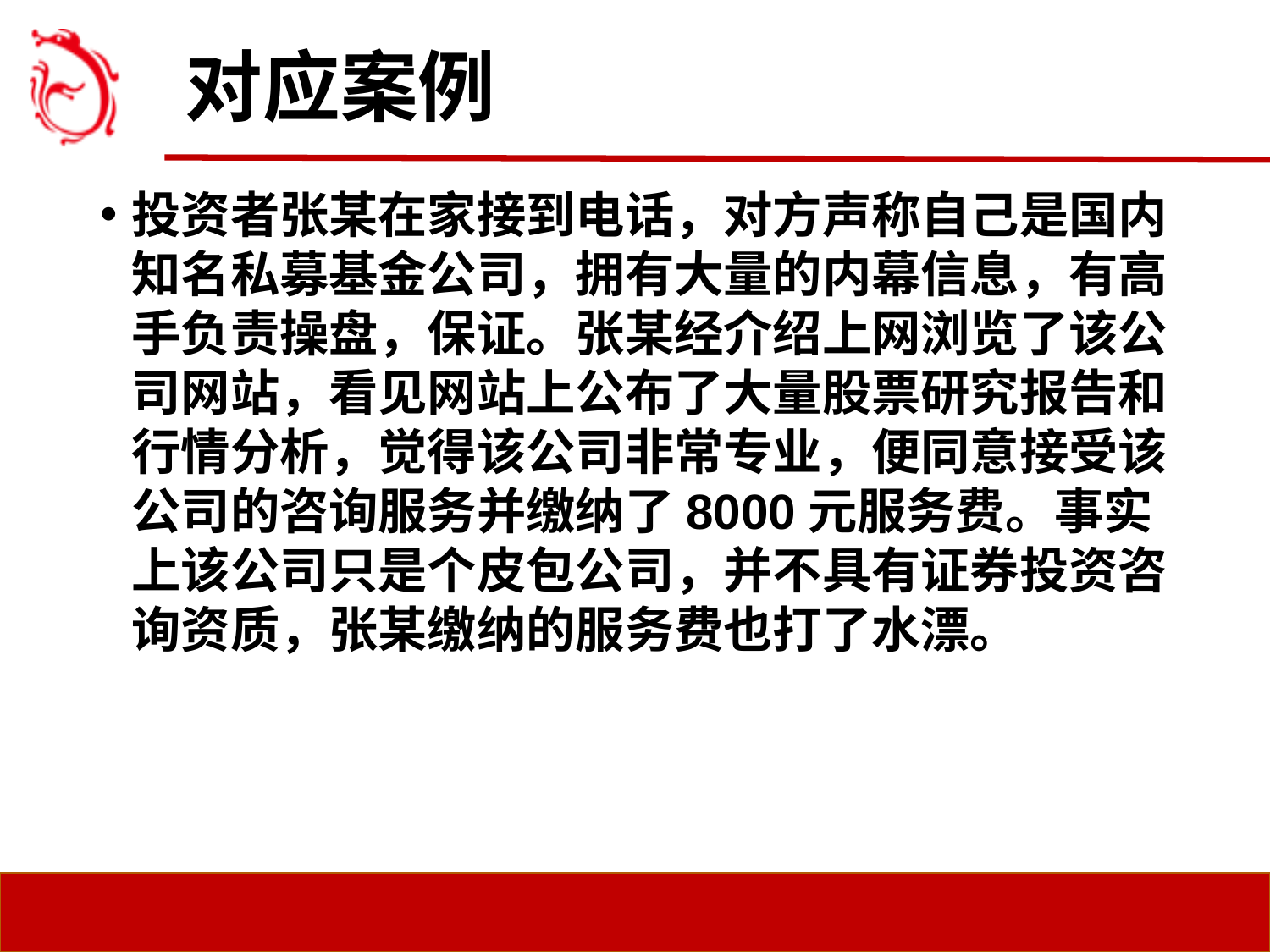

# 对应案例
投资者张某在家接到电话，对方声称自己是国内知名私募基金公司，拥有大量的内幕信息，有高手负责操盘，保证。张某经介绍上网浏览了该公司网站，看见网站上公布了大量股票研究报告和行情分析，觉得该公司非常专业，便同意接受该公司的咨询服务并缴纳了8000元服务费。事实上该公司只是个皮包公司，并不具有证券投资咨询资质，张某缴纳的服务费也打了水漂。